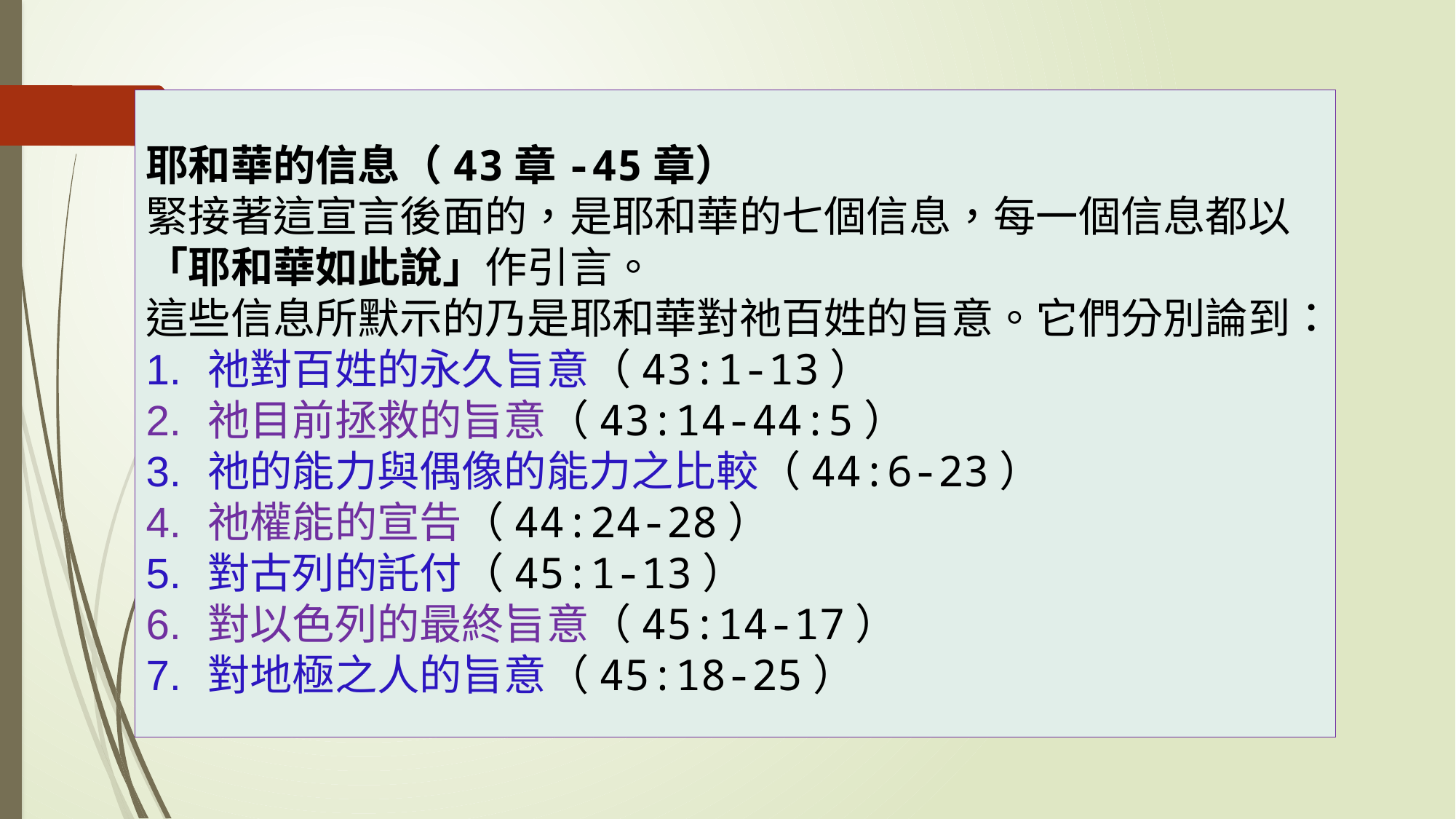

耶和華的信息（43章-45章）
緊接著這宣言後面的，是耶和華的七個信息，每一個信息都以
「耶和華如此說」作引言。
這些信息所默示的乃是耶和華對祂百姓的旨意。它們分別論到：
祂對百姓的永久旨意（43:1-13）
祂目前拯救的旨意（43:14-44:5）
祂的能力與偶像的能力之比較（44:6-23）
祂權能的宣告（44:24-28）
對古列的託付（45:1-13）
對以色列的最終旨意（45:14-17）
對地極之人的旨意（45:18-25）